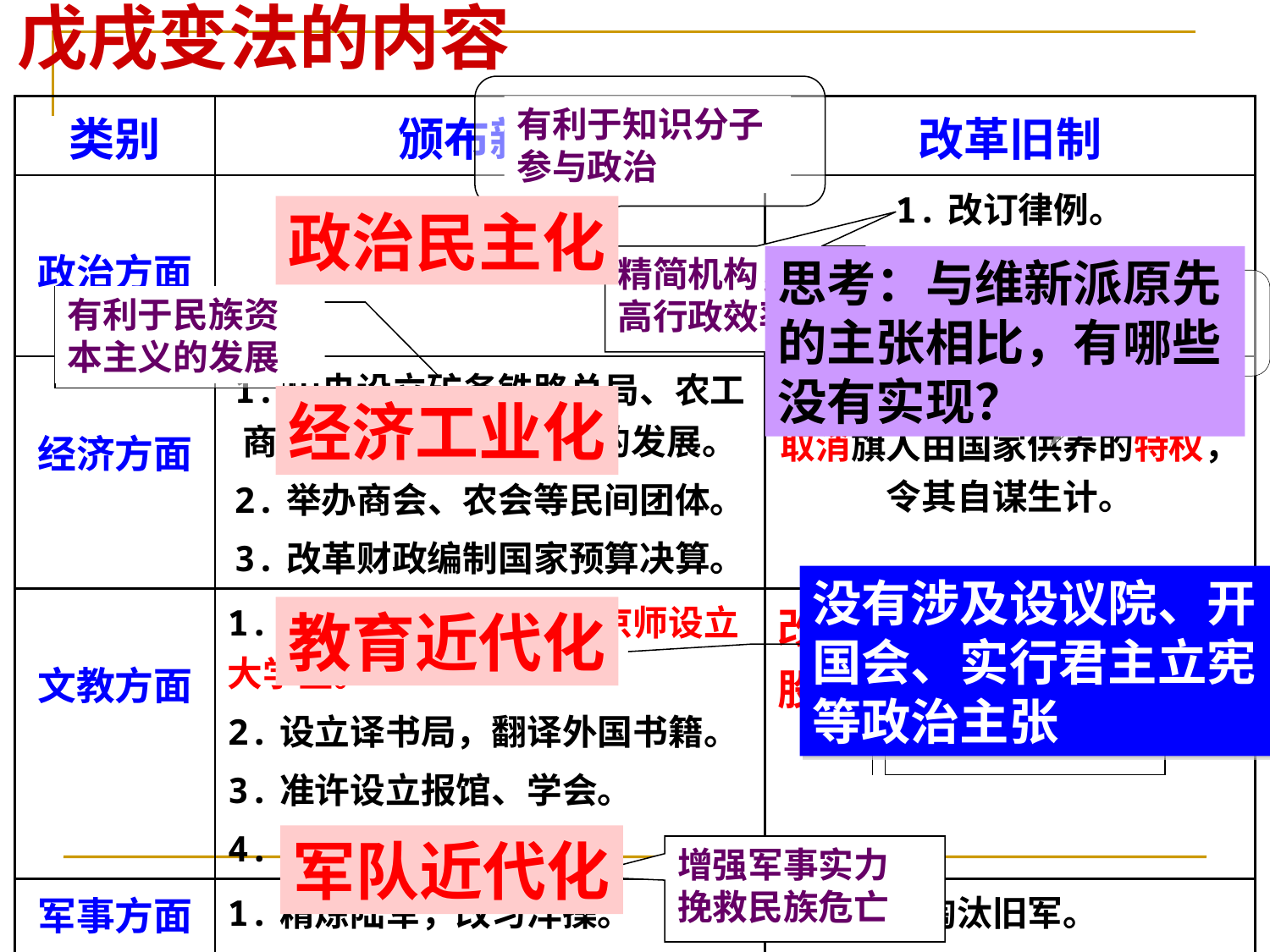

戊戌变法的内容

有利于知识分子参与政治
| 类别 | 颁布新法 | 改革旧制 |
| --- | --- | --- |
| 政治方面 | 允许官民上书言事 | 1.改订律例。 2.裁撤冗员。 3.澄清吏治。 |
| 经济方面 | 1.中央设立矿务铁路总局、农工商总局，奖励农工商业的发展。 2.举办商会、农会等民间团体。 3.改革财政编制国家预算决算。 | 取消旗人由国家供养的特权，令其自谋生计。 |
| 文教方面 | 1.普遍设立中小学堂，京师设立大学堂。 2.设立译书局，翻译外国书籍。 3.准许设立报馆、学会。 4.奖励科学著作和发明。 | 改革科举制度，废除八股。 |
| 军事方面 | 1.精炼陆军，改习洋操。 2.添置船舰，扩建海军。 | 淘汰旧军。 |
政治民主化

精简机构，提高行政效率
思考：与维新派原先的主张相比，有哪些没有实现？

打击了封建
官僚制度

有利于民族资
本主义的发展
经济工业化
没有涉及设议院、开国会、实行君主立宪等政治主张
教育近代化

有利于西学的传播和培养人才
军队近代化
增强军事实力
挽救民族危亡